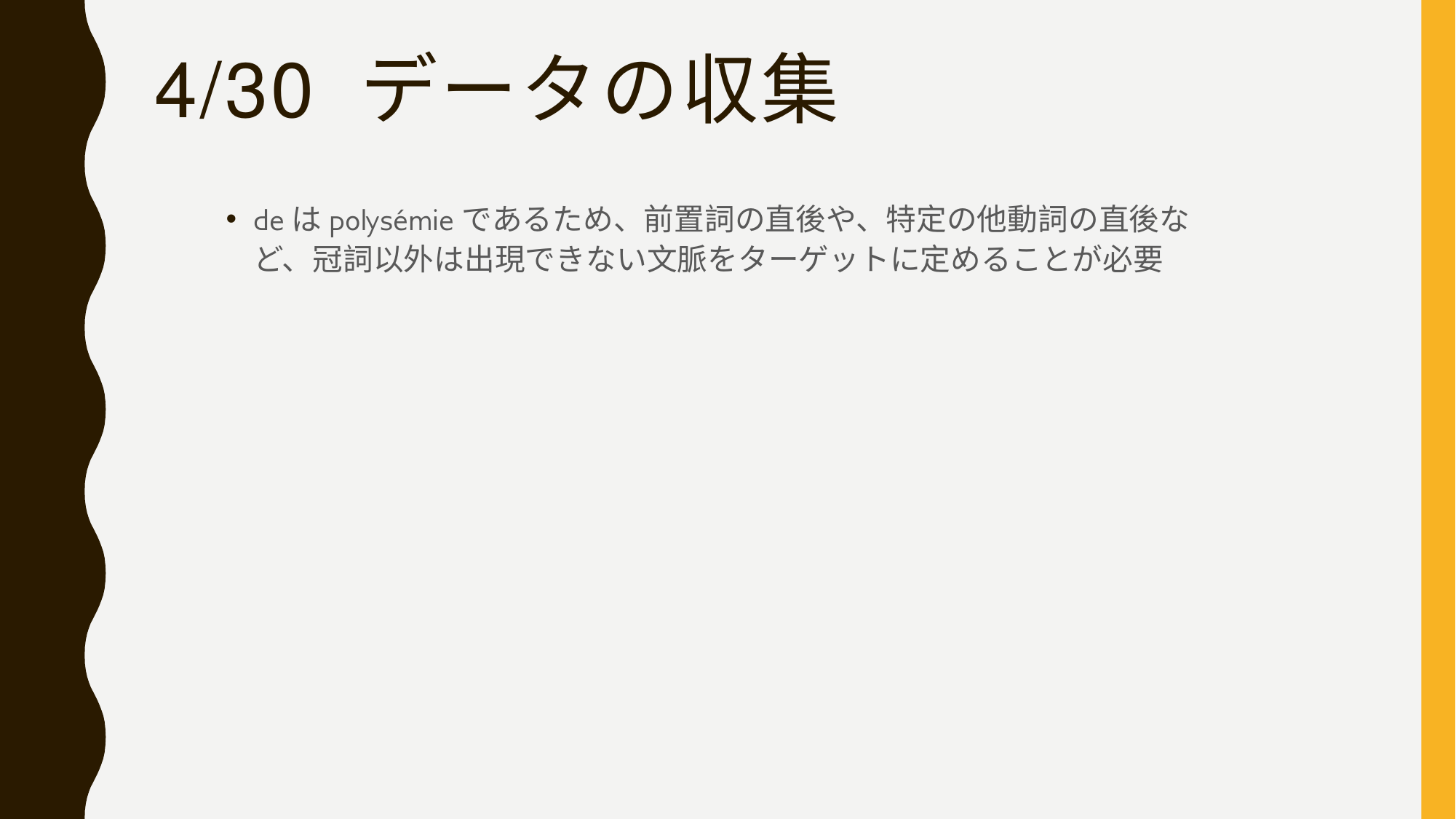

# 4/30 データの収集
deはpolysémieであるため、前置詞の直後や、特定の他動詞の直後など、冠詞以外は出現できない文脈をターゲットに定めることが必要